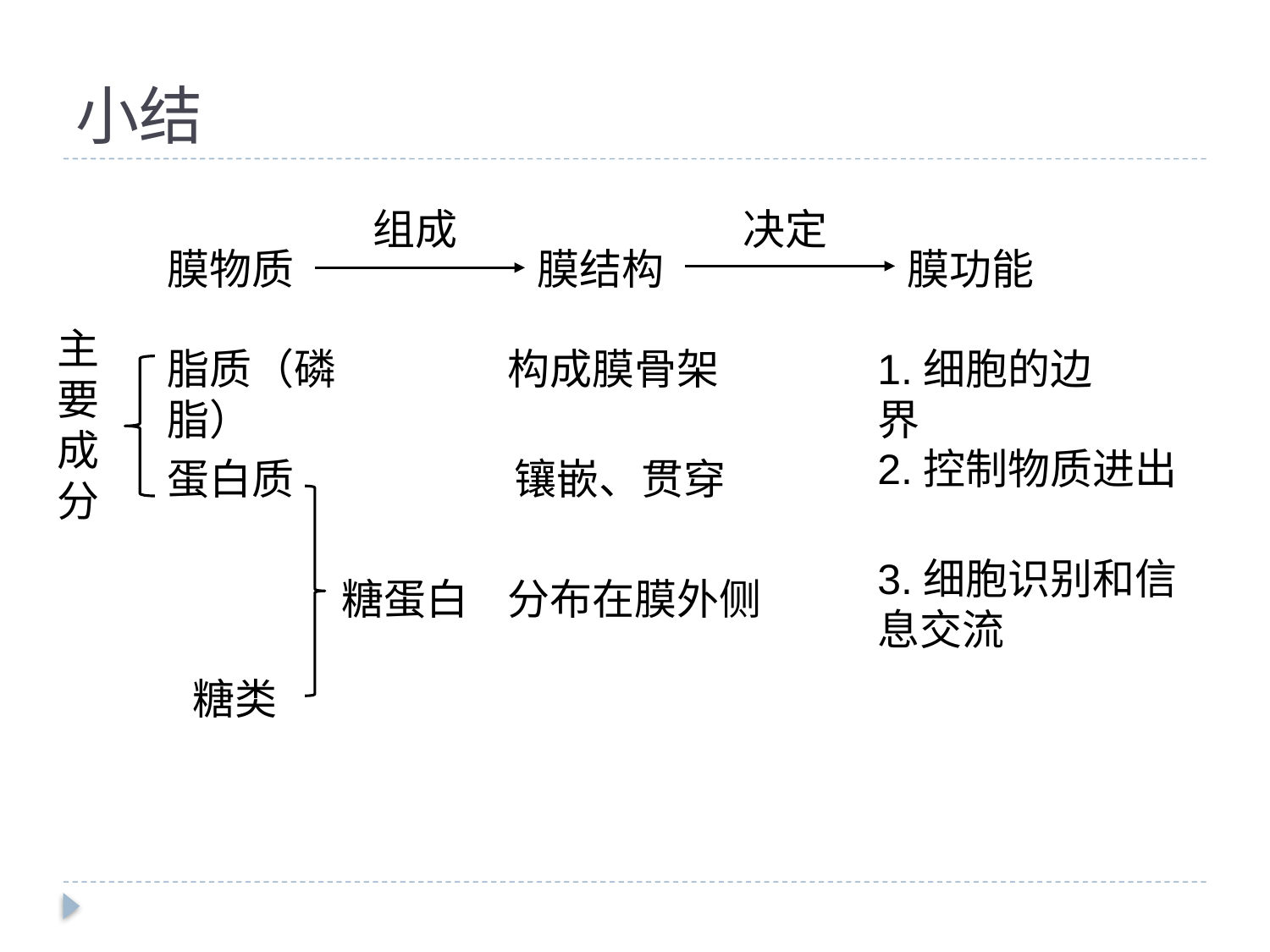

# 小结
组成
决定
膜物质
膜结构
膜功能
主要成分

脂质（磷脂）
构成膜骨架
1.细胞的边界
2.控制物质进出
蛋白质
镶嵌、贯穿

糖蛋白
3.细胞识别和信息交流
分布在膜外侧
糖类